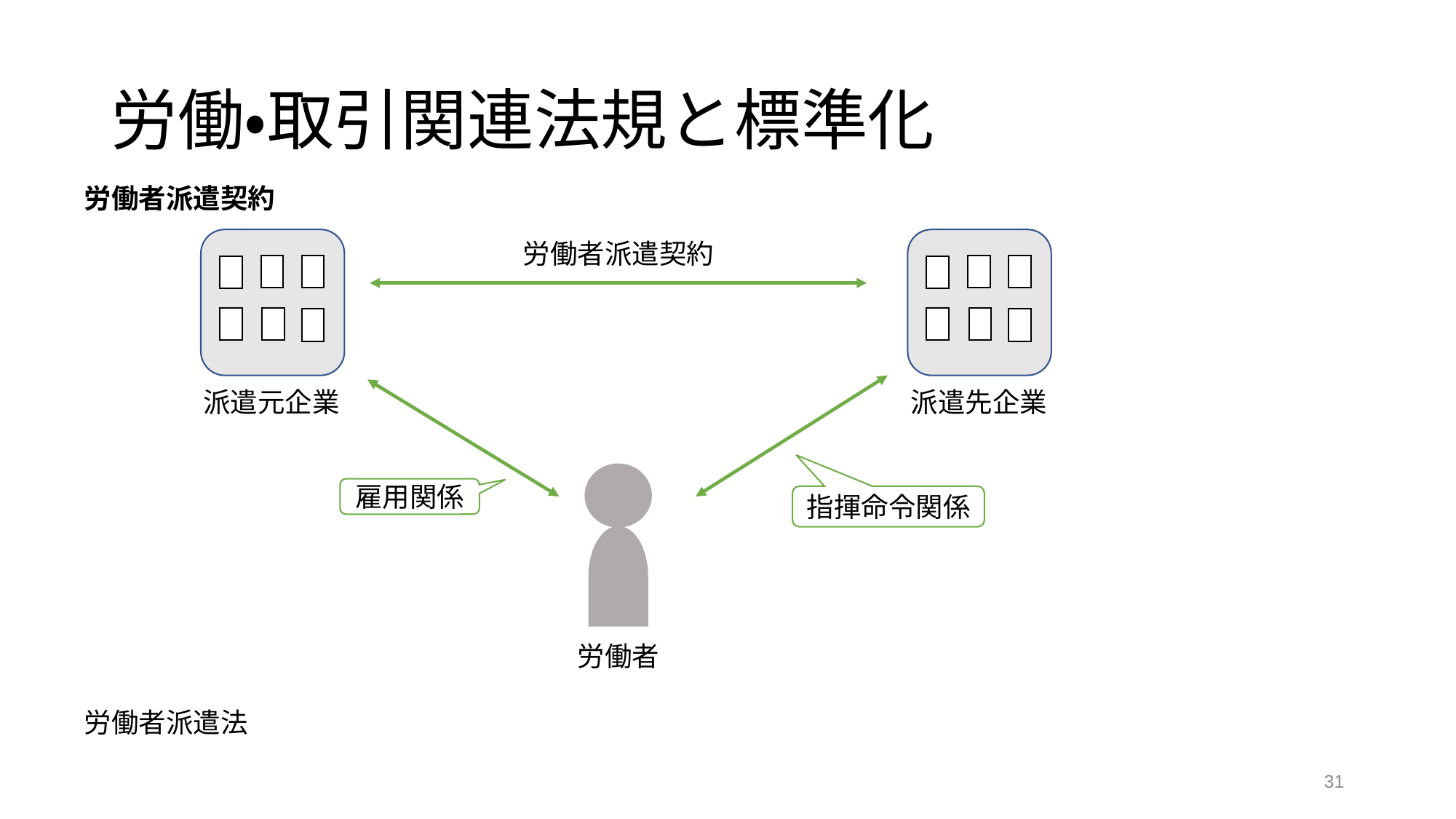

# 労働・取引関連法規と標準化
労働者派遣契約

労働者派遣法

労働者派遣契約
派遣元企業
派遣先企業

雇用関係
指揮命令関係
労働者
31